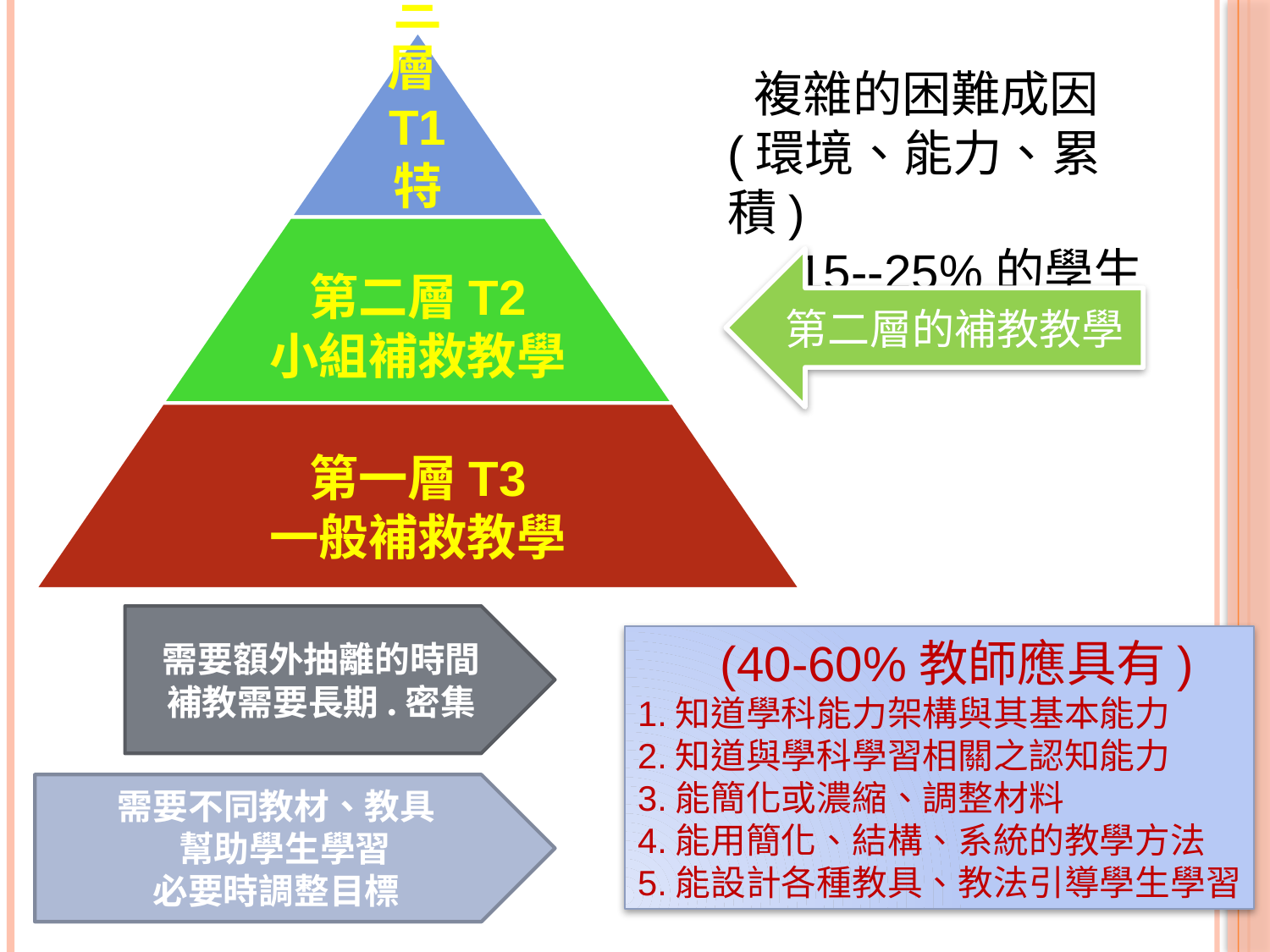

第三層T1
特殊教育
第二層T2
小組補救教學
第一層T3
一般補救教學
  複雜的困難成因(環境、能力、累積)
     15--25%的學生
第二層的補教教學
需要額外抽離的時間
補教需要長期.密集
      (40-60%教師應具有)
1.知道學科能力架構與其基本能力
2.知道與學科學習相關之認知能力
3.能簡化或濃縮、調整材料
4.能用簡化、結構、系統的教學方法
5.能設計各種教具、教法引導學生學習
需要不同教材、教具
 幫助學生學習
必要時調整目標